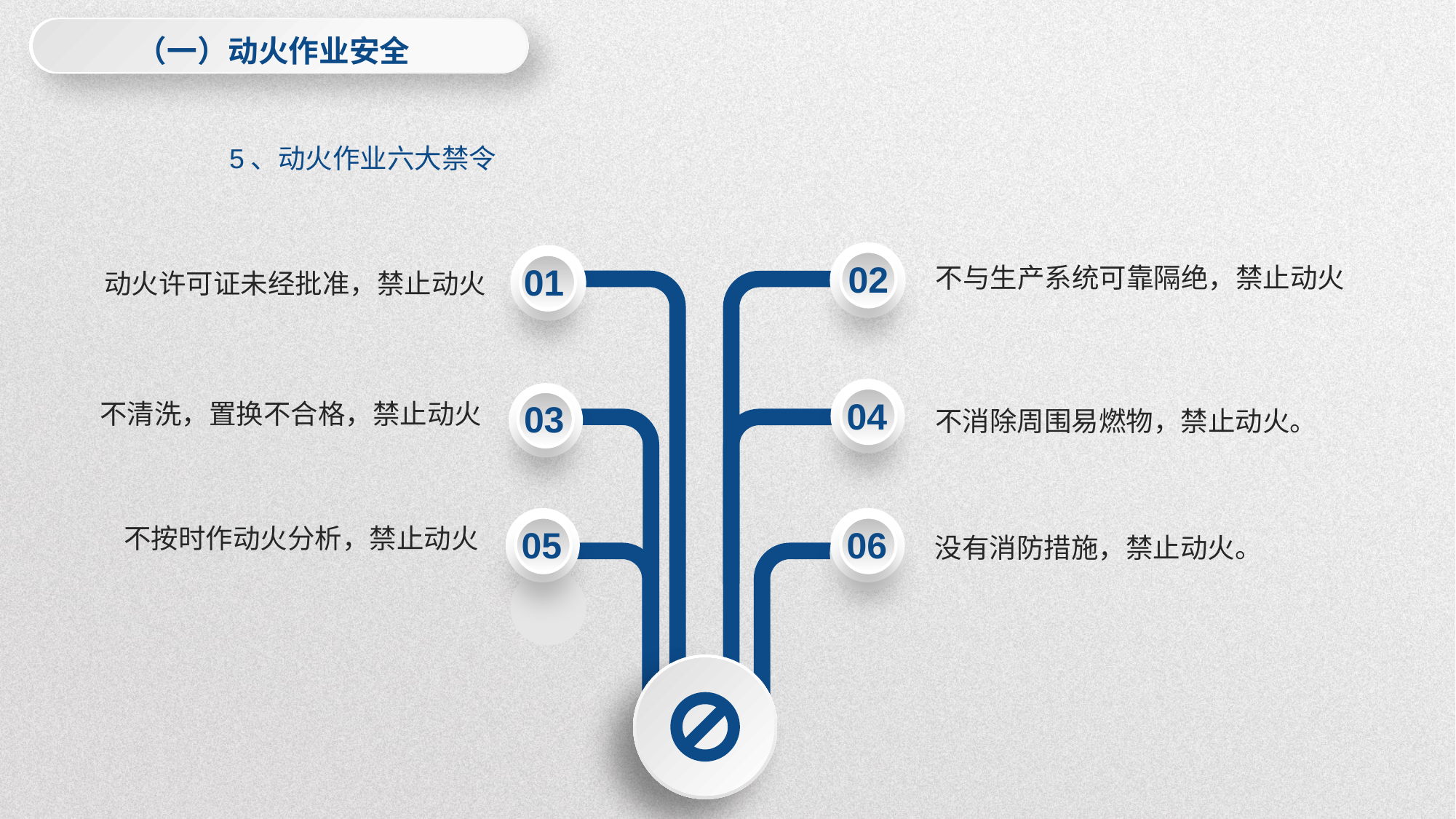

（一）动火作业安全

5、动火作业六大禁令

02

01

不与生产系统可靠隔绝，禁止动火
动火许可证未经批准，禁止动火

04

03

不清洗，置换不合格，禁止动火
不消除周围易燃物，禁止动火。

不按时作动火分析，禁止动火

05

06

没有消防措施，禁止动火。